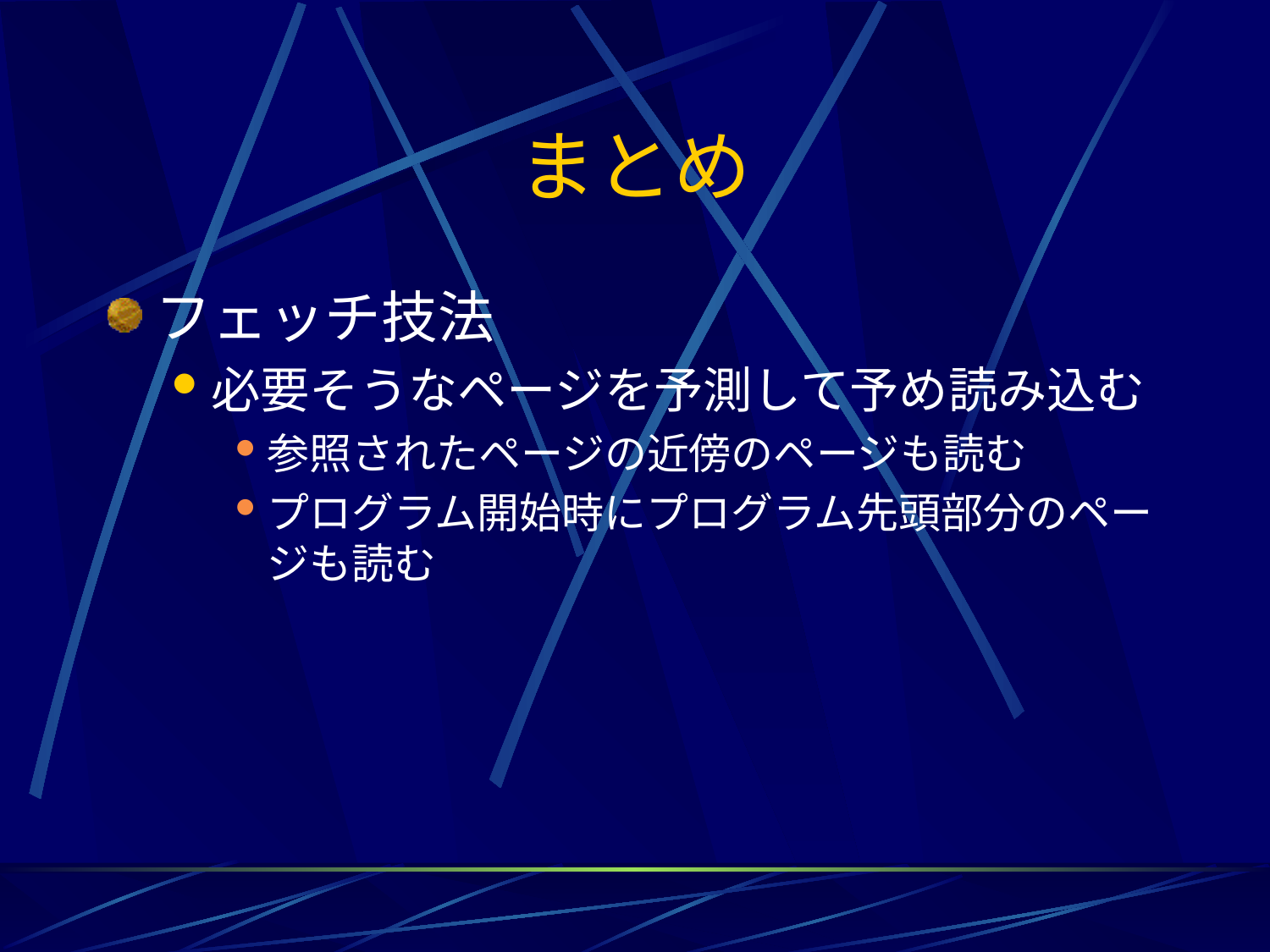

# まとめ
フェッチ技法
必要そうなページを予測して予め読み込む
参照されたページの近傍のページも読む
プログラム開始時にプログラム先頭部分のページも読む